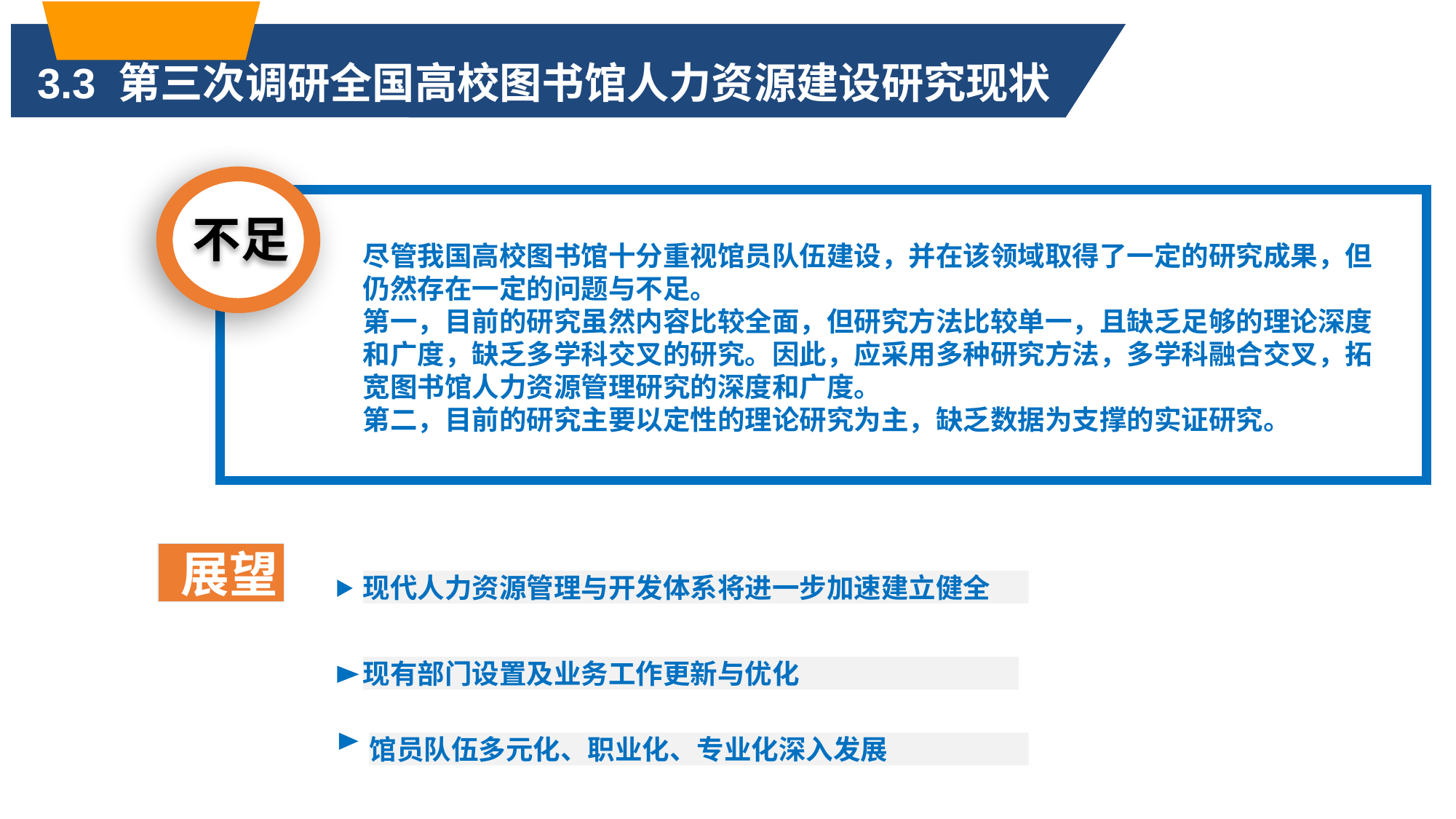

3.3 第三次调研全国高校图书馆人力资源建设研究现状

不足

尽管我国高校图书馆十分重视馆员队伍建设，并在该领域取得了一定的研究成果，但仍然存在一定的问题与不足。
第一，目前的研究虽然内容比较全面，但研究方法比较单一，且缺乏足够的理论深度和广度，缺乏多学科交叉的研究。因此，应采用多种研究方法，多学科融合交叉，拓宽图书馆人力资源管理研究的深度和广度。
第二，目前的研究主要以定性的理论研究为主，缺乏数据为支撑的实证研究。
 展望
现代人力资源管理与开发体系将进一步加速建立健全

现有部门设置及业务工作更新与优化

馆员队伍多元化、职业化、专业化深入发展